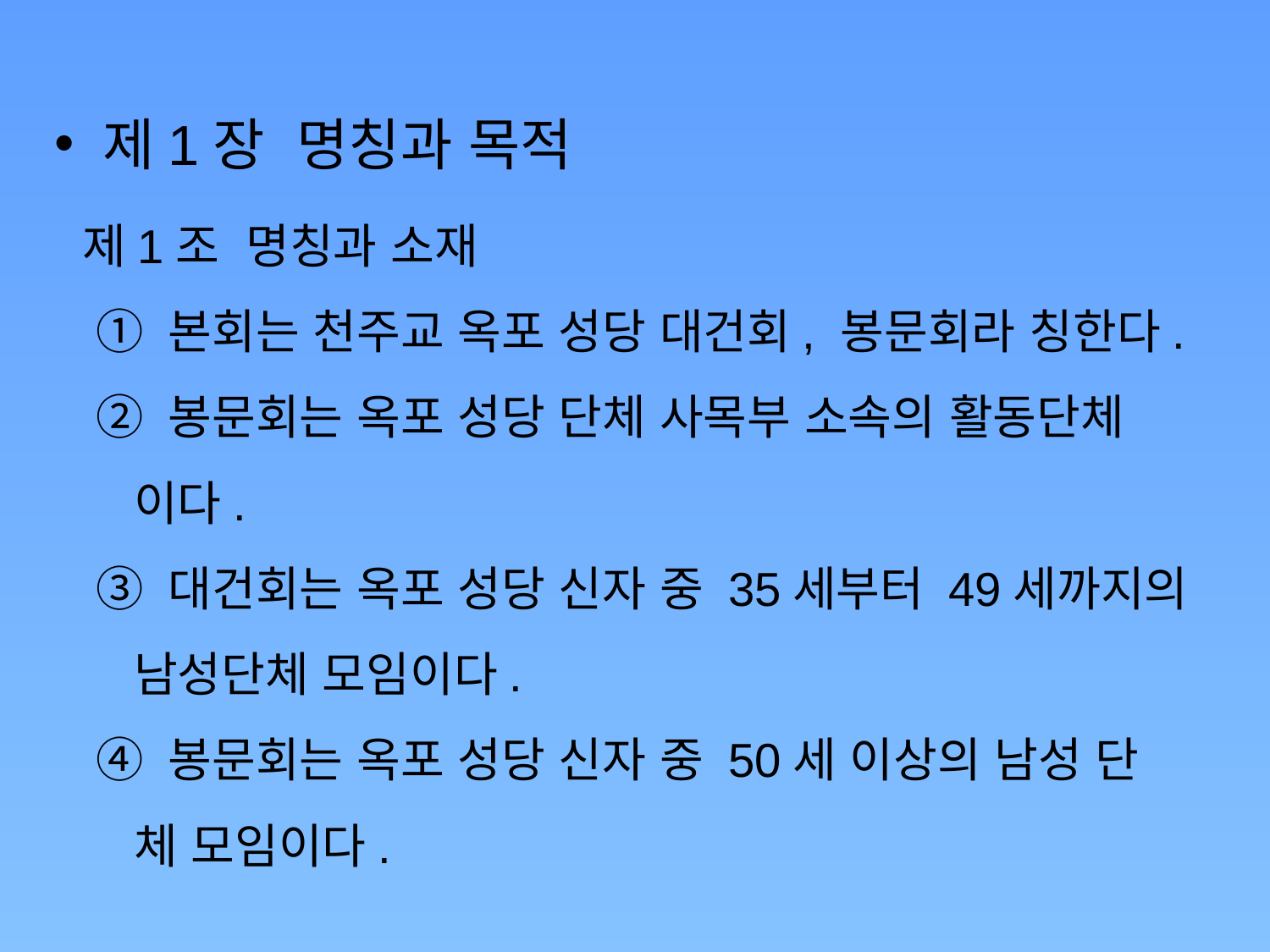

제1장  명칭과 목적

제1조  명칭과 소재
 ① 본회는 천주교 옥포 성당 대건회, 봉문회라 칭한다.
 ② 봉문회는 옥포 성당 단체 사목부 소속의 활동단체
   이다.
 ③ 대건회는 옥포 성당 신자 중 35세부터 49세까지의
   남성단체 모임이다.
 ④ 봉문회는 옥포 성당 신자 중 50세 이상의 남성 단
   체 모임이다.